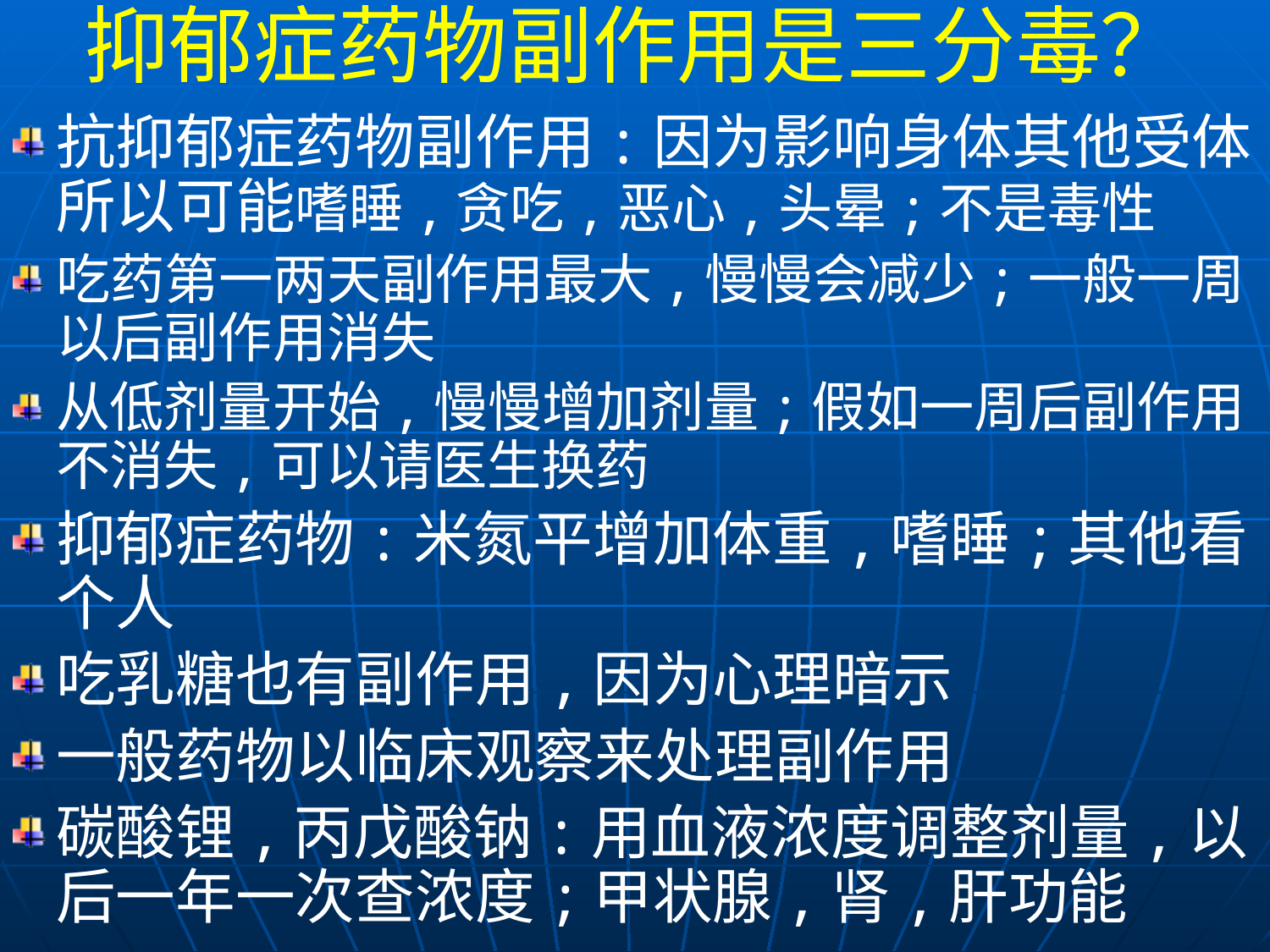

抑郁症药物副作用是三分毒？
抗抑郁症药物副作用:因为影响身体其他受体,所以可能嗜睡,贪吃,恶心,头晕;不是毒性
吃药第一两天副作用最大,慢慢会减少;一般一周以后副作用消失
从低剂量开始,慢慢增加剂量;假如一周后副作用不消失,可以请医生换药
抑郁症药物:米氮平增加体重,嗜睡;其他看个人
吃乳糖也有副作用,因为心理暗示
一般药物以临床观察来处理副作用
碳酸锂,丙戊酸钠:用血液浓度调整剂量,以后一年一次查浓度;甲状腺,肾,肝功能